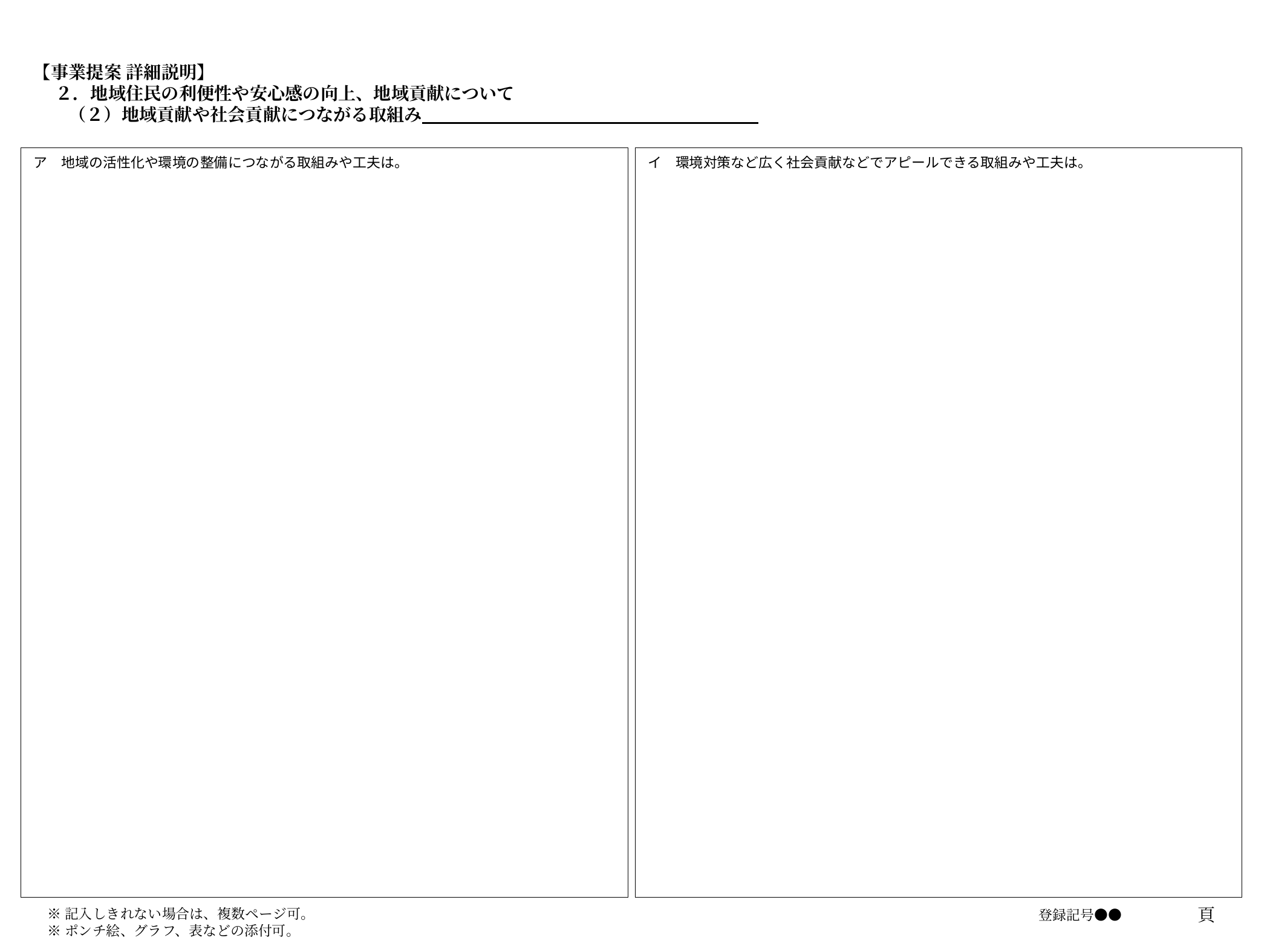

# 【事業提案 詳細説明】 　 ２．地域住民の利便性や安心感の向上、地域貢献について 　　（２）地域貢献や社会貢献につながる取組み
ア　地域の活性化や環境の整備につながる取組みや工夫は。

イ　環境対策など広く社会貢献などでアピールできる取組みや工夫は。

登録記号●●
頁
※記入しきれない場合は、複数ページ可。
※ポンチ絵、グラフ、表などの添付可。